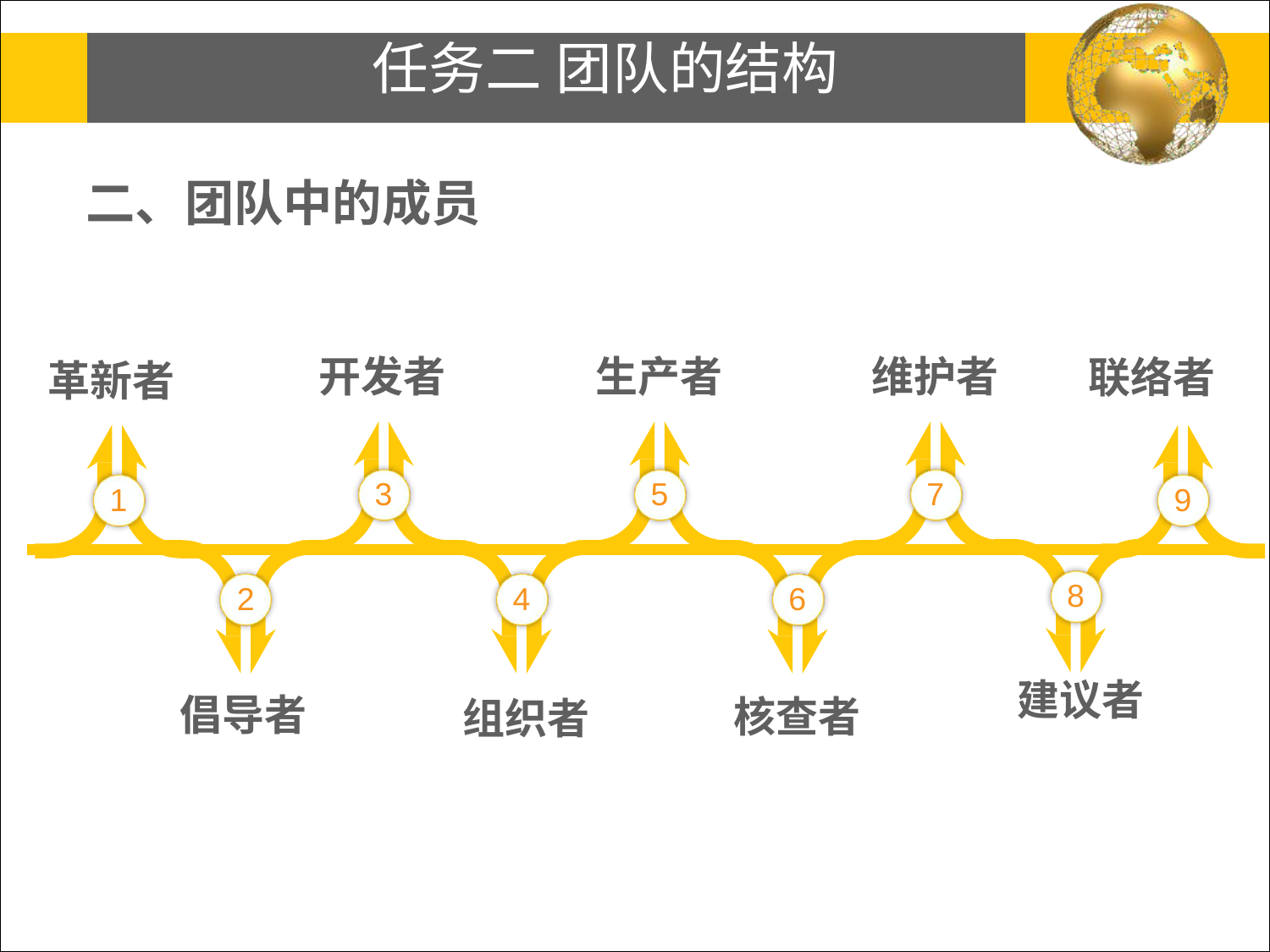

# 任务二 团队的结构
二、团队中的成员
开发者
生产者
维护者
联络者
革新者

3
5
7
1
9

8
2
4
6
建议者
倡导者
核查者
组织者